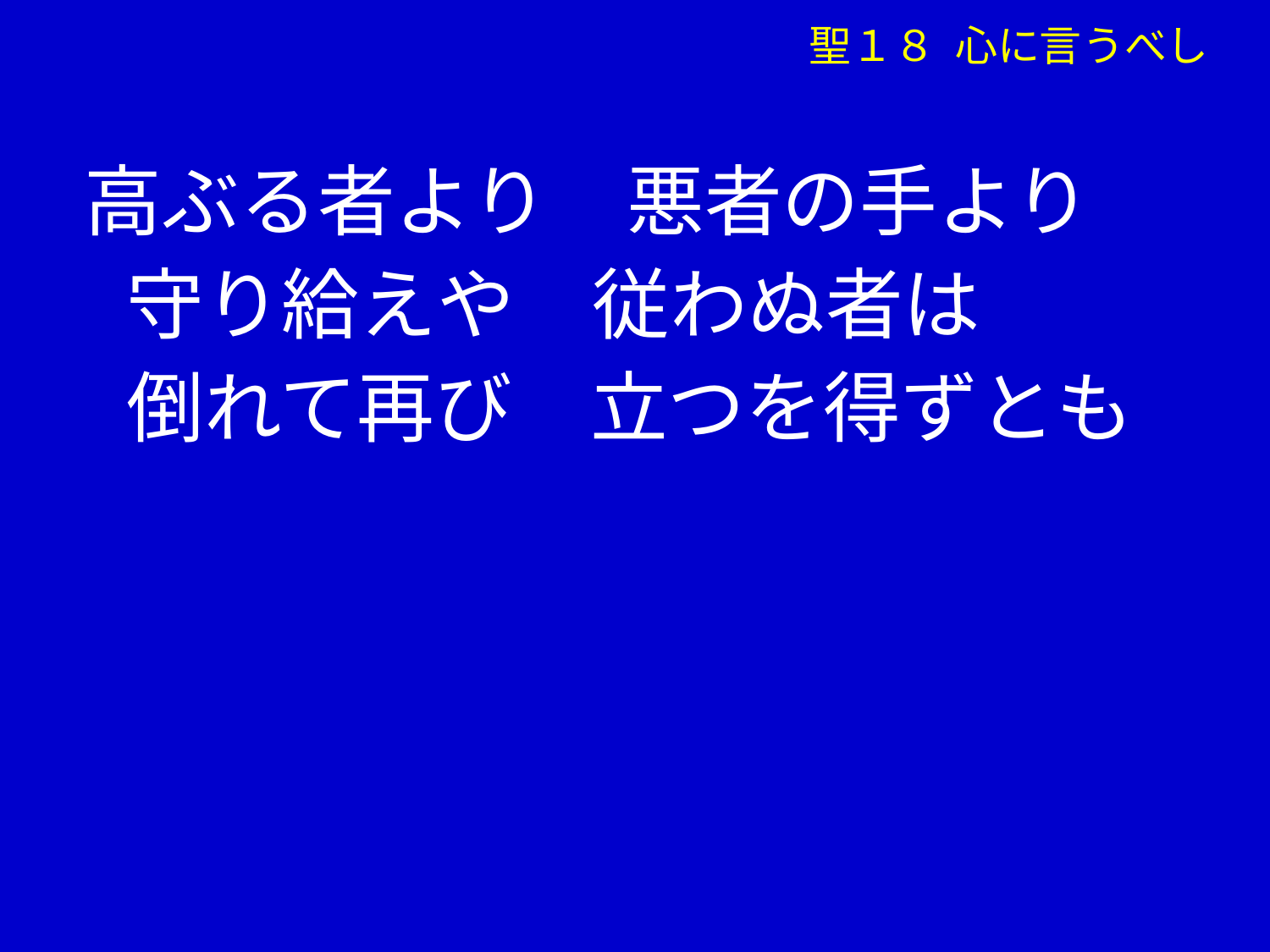

高ぶる者より　悪者の手より
　  守り給えや　従わぬ者は
　  倒れて再び　立つを得ずとも
          聖１８  心に言うべし